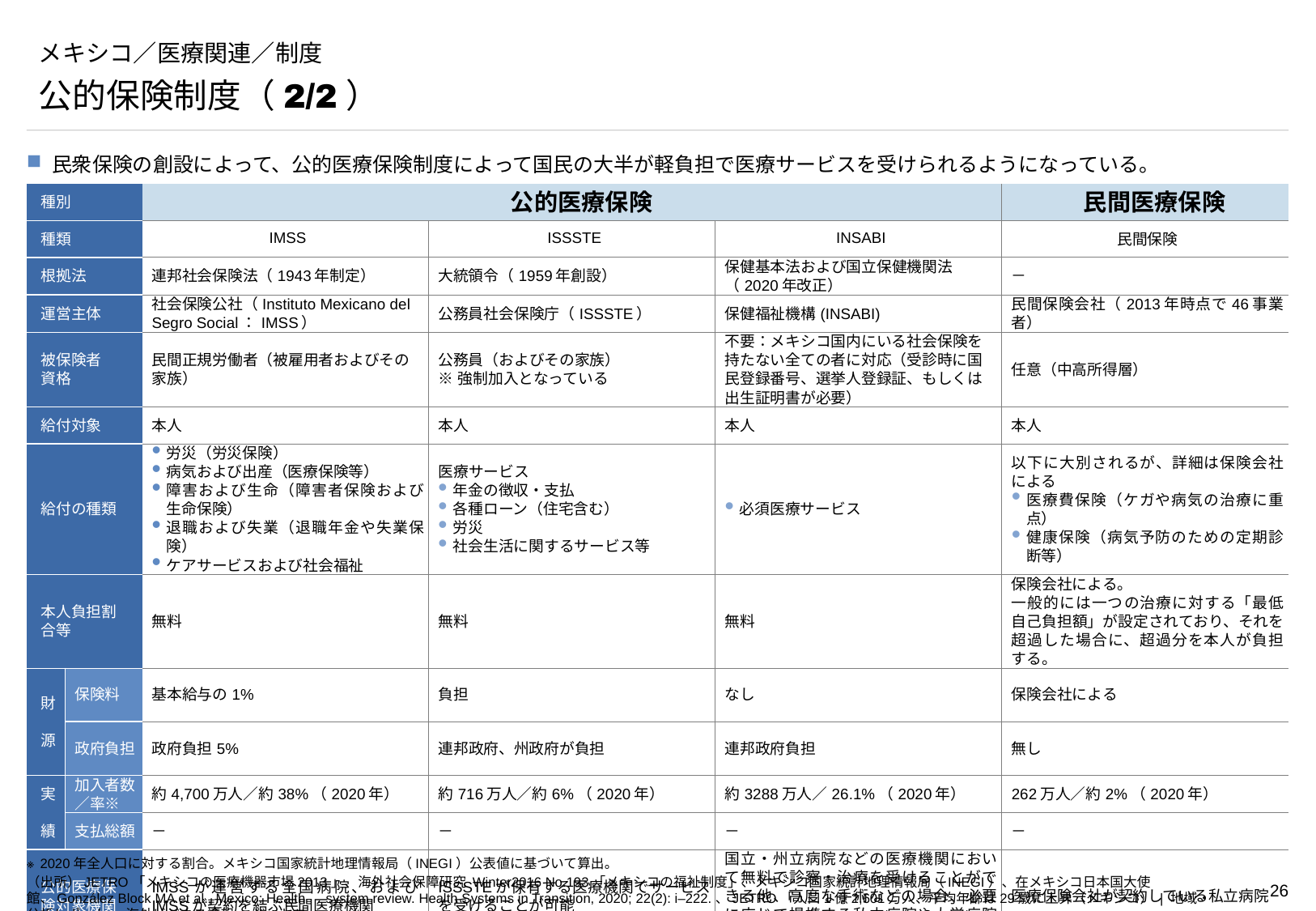

# メキシコ／医療関連／制度
公的保険制度（2/2）
民衆保険の創設によって、公的医療保険制度によって国民の大半が軽負担で医療サービスを受けられるようになっている。
| 種別 |  | 公的医療保険 |  |  | 民間医療保険 |
| --- | --- | --- | --- | --- | --- |
| 種類 |  | IMSS | ISSSTE | INSABI | 民間保険 |
| 根拠法 |  | 連邦社会保険法（1943年制定） | 大統領令（1959年創設） | 保健基本法および国立保健機関法 （2020年改正） | － |
| 運営主体 |  | 社会保険公社（Instituto Mexicano del Segro Social：IMSS） | 公務員社会保険庁（ISSSTE） | 保健福祉機構(INSABI) | 民間保険会社（2013年時点で46事業者） |
| 被保険者 資格 |  | 民間正規労働者（被雇用者およびその家族） | 公務員（およびその家族） ※強制加入となっている | 不要：メキシコ国内にいる社会保険を持たない全ての者に対応（受診時に国民登録番号、選挙人登録証、もしくは出生証明書が必要） | 任意（中高所得層） |
| 給付対象 |  | 本人 | 本人 | 本人 | 本人 |
| 給付の種類 |  | 労災（労災保険） 病気および出産（医療保険等） 障害および生命（障害者保険および生命保険） 退職および失業（退職年金や失業保険） ケアサービスおよび社会福祉 | 医療サービス 年金の徴収・支払 各種ローン（住宅含む） 労災 社会生活に関するサービス等 | 必須医療サービス | 以下に大別されるが、詳細は保険会社による 医療費保険（ケガや病気の治療に重点） 健康保険（病気予防のための定期診断等） |
| 本人負担割合等 |  | 無料 | 無料 | 無料 | 保険会社による。 一般的には一つの治療に対する「最低自己負担額」が設定されており、それを超過した場合に、超過分を本人が負担する。 |
| 財　源 | 保険料 | 基本給与の1% | 負担 | なし | 保険会社による |
|  | 政府負担 | 政府負担5% | 連邦政府、州政府が負担 | 連邦政府負担 | 無し |
| 実　績 | 加入者数／率※ | 約4,700万人／約38%（2020年） | 約716万人／約6%（2020年） | 約3288万人／26.1%（2020年） | 262万人／約2%（2020年） |
|  | 支払総額 | － | － | － | － |
| 公的医療保険対象機関 |  | IMSSが運営する全国病院、およびIMSSが契約を結ぶ民間医療機関 | ISSSTEが保有する医療機関でサービスを受けることが可能 | 国立・州立病院などの医療機関において無料で診察・治療を受けることができる他、高度な手術などの場合、必要に応じて提携する私立病院や大学病院などでも医療が受けられる。 | 医療保険会社が契約している私立病院 |
※2020年全人口に対する割合。メキシコ国家統計地理情報局（INEGI）公表値に基づいて算出。
（出所）JETRO「メキシコの医療機器市場2013」、海外社会保障研究 Winter2016 No.193「メキシコの福祉制度」、メキシコ国家統計地理情報局（INEGI）、在メキシコ日本国大使館、González Block MA et al., Mexico: Health　system review. Health Systems in Transition, 2020; 22(2): i–222.、JETRO「人口1億2,601万人、平均年齢は29歳に上昇（メキシコ） | 地域・分析レポート - 海外ビジネス情報 - ジェトロ」